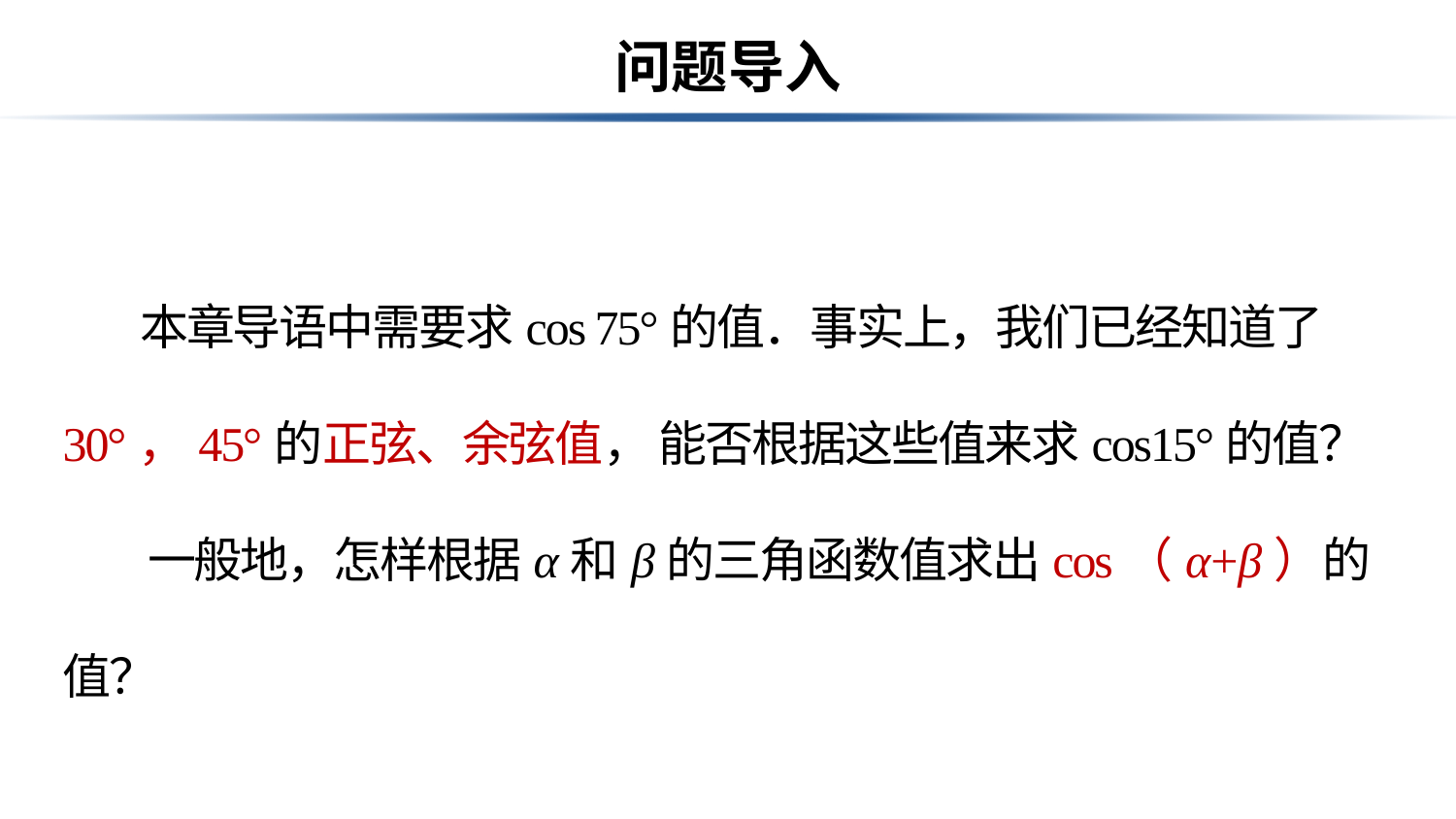

# 问题导入
      本章导语中需要求cos 75°的值．事实上，我们已经知道了
30°，45°的正弦、余弦值， 能否根据这些值来求cos15°的值？
        一般地，怎样根据α和β的三角函数值求出cos（α+β）的值？